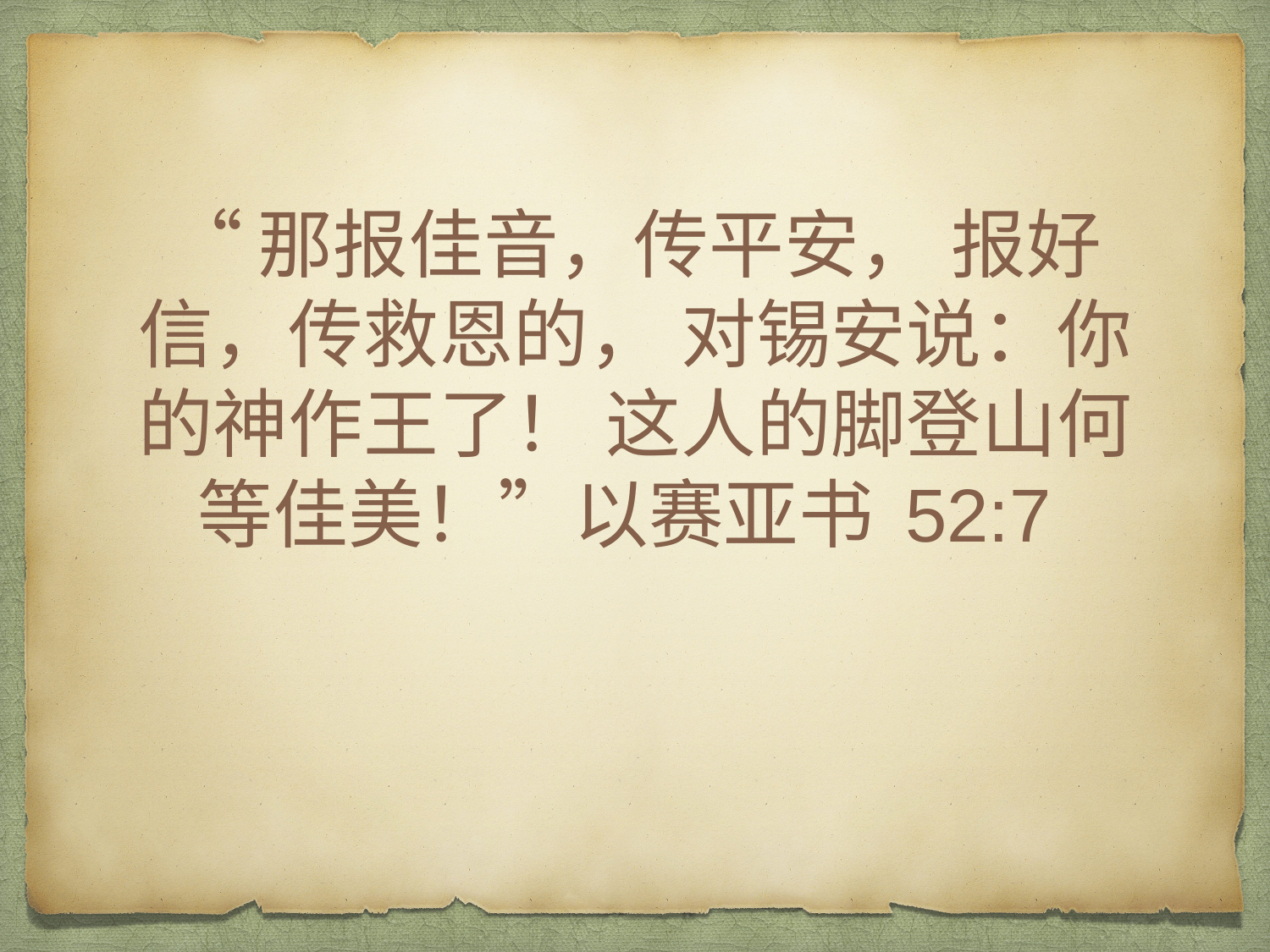

# “那报佳音，传平安， 报好信，传救恩的， 对锡安说：你的神作王了！ 这人的脚登山何等佳美！”以赛亚书 52:7